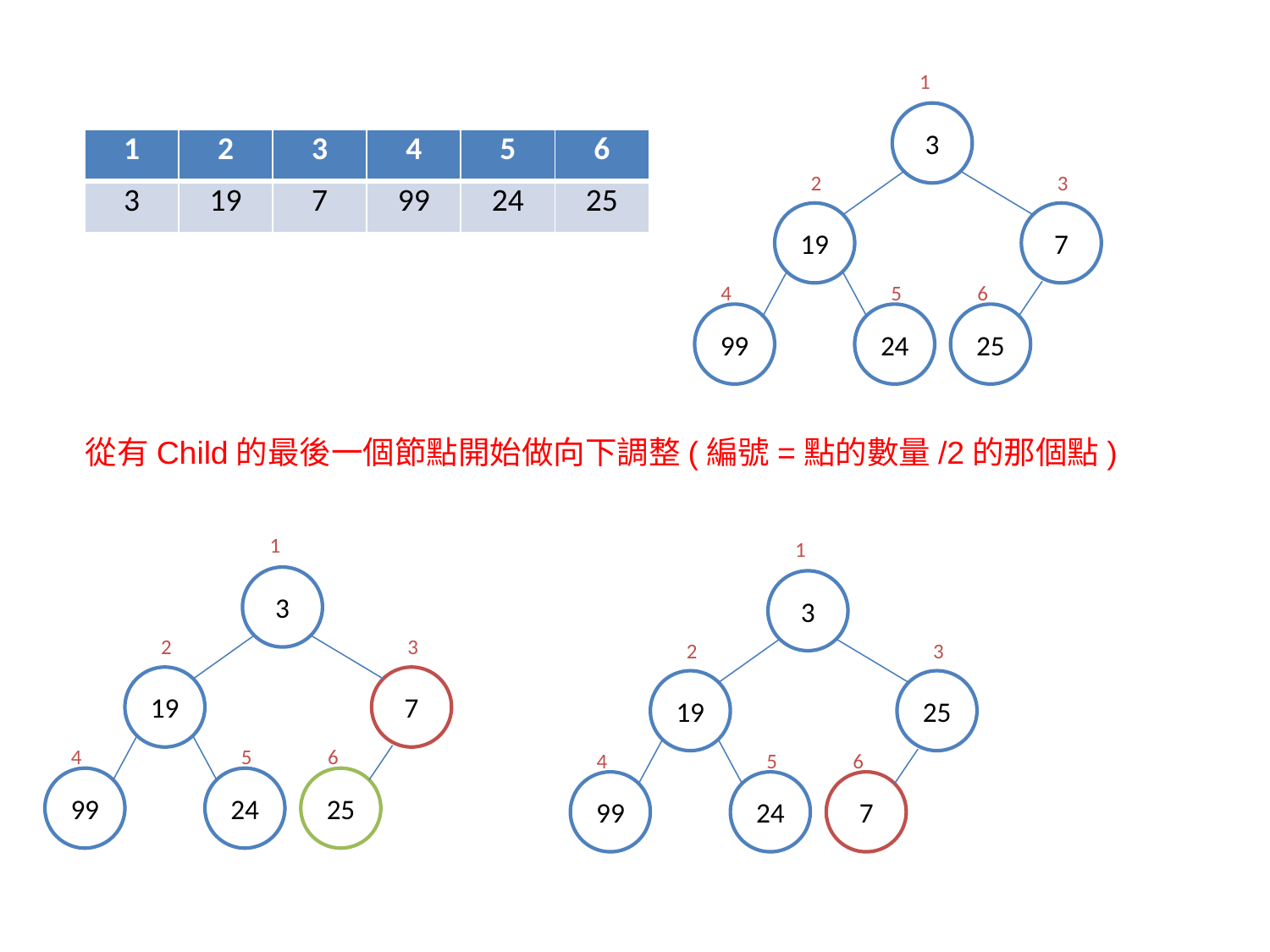

1
3
19
7
99
24
25
2
3
4
5
6
| 1 | 2 | 3 | 4 | 5 | 6 |
| --- | --- | --- | --- | --- | --- |
| 3 | 19 | 7 | 99 | 24 | 25 |
從有Child的最後一個節點開始做向下調整(編號=點的數量/2的那個點)
1
3
19
7
99
24
25
2
3
4
5
6
1
3
19
25
99
24
7
2
3
4
5
6